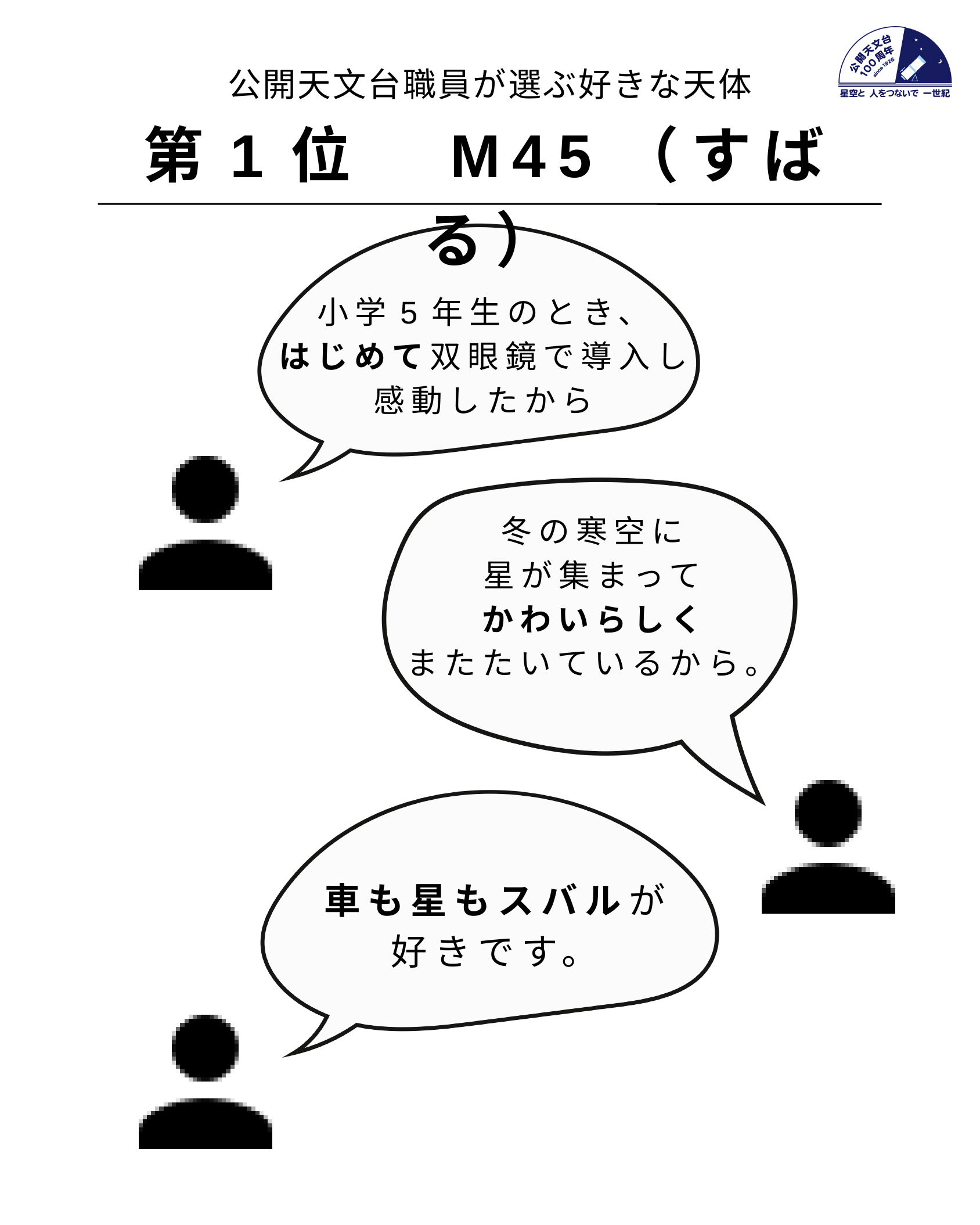

公開天文台職員が選ぶ好きな天体
第1位　M45（すばる）

小学5年生のとき、
はじめて双眼鏡で導入し
感動したから

冬の寒空に
星が集まって
かわいらしく
またたいているから。

車も星もスバルが
好きです。